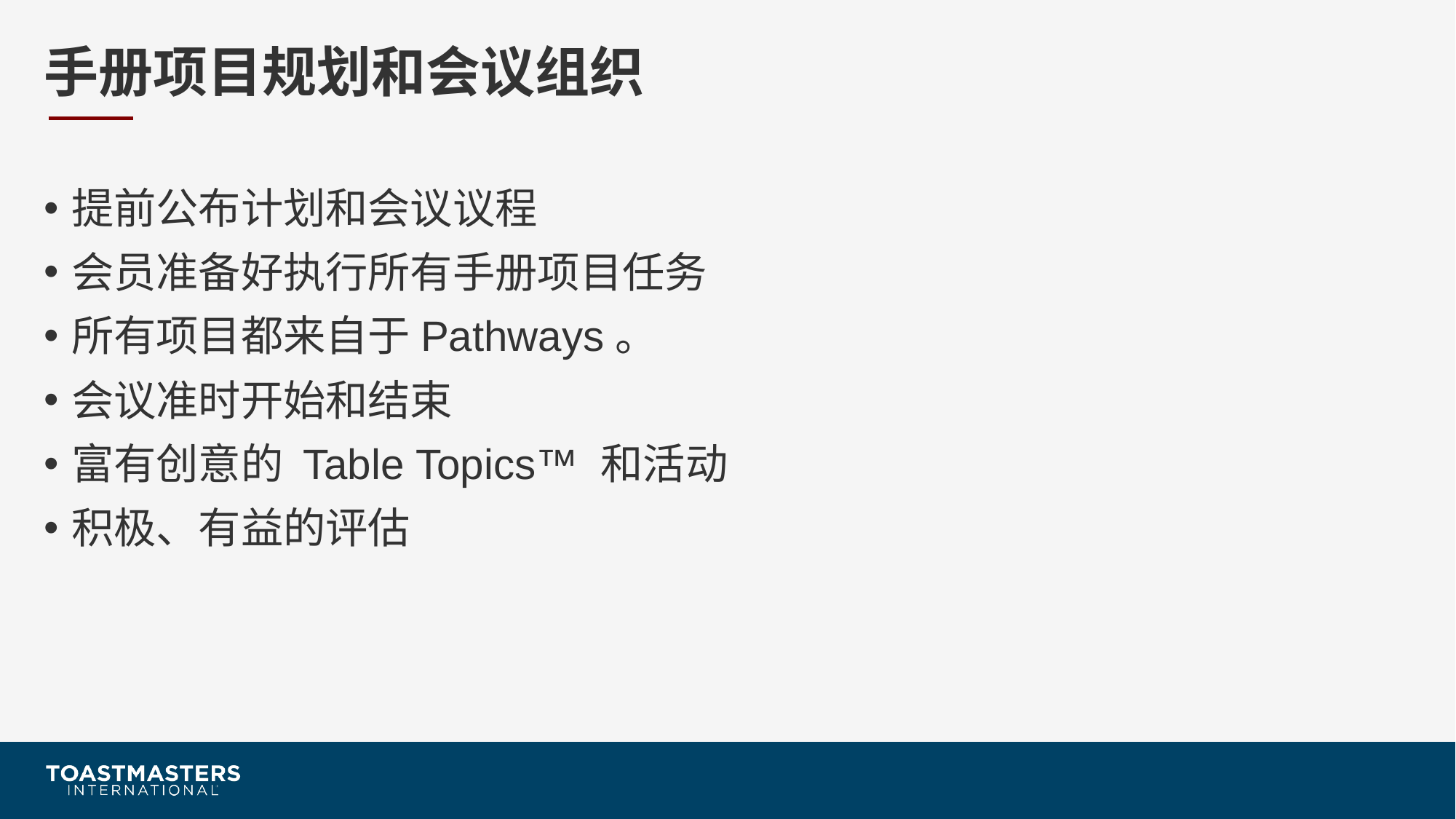

# 手册项目规划和会议组织
提前公布计划和会议议程
会员准备好执行所有手册项目任务
所有项目都来自于Pathways。
会议准时开始和结束
富有创意的 Table Topics™ 和活动
积极、有益的评估